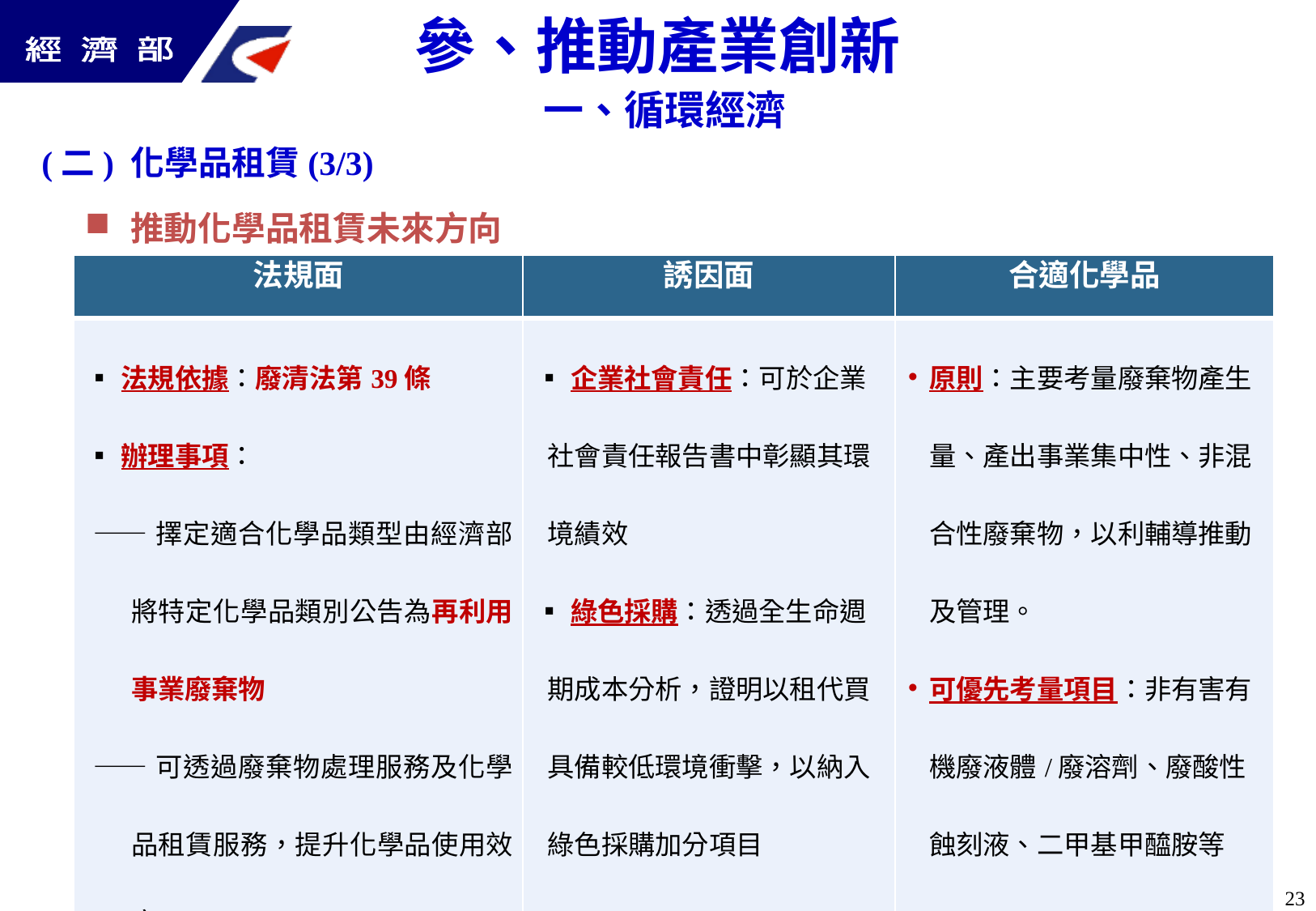

參、推動產業創新
一、循環經濟
(二) 化學品租賃(3/3)
推動化學品租賃未來方向
| 法規面 | 誘因面 | 合適化學品 |
| --- | --- | --- |
| ▪法規依據：廢清法第39條 ▪辦理事項： ⸺擇定適合化學品類型由經濟部將特定化學品類別公告為再利用事業廢棄物 ⸺可透過廢棄物處理服務及化學品租賃服務，提升化學品使用效率 | ▪企業社會責任：可於企業社會責任報告書中彰顯其環境績效 ▪綠色採購：透過全生命週期成本分析，證明以租代買具備較低環境衝擊，以納入綠色採購加分項目 | 原則：主要考量廢棄物產生量、產出事業集中性、非混合性廢棄物，以利輔導推動及管理。 可優先考量項目：非有害有機廢液體/廢溶劑、廢酸性蝕刻液、二甲基甲醯胺等 |